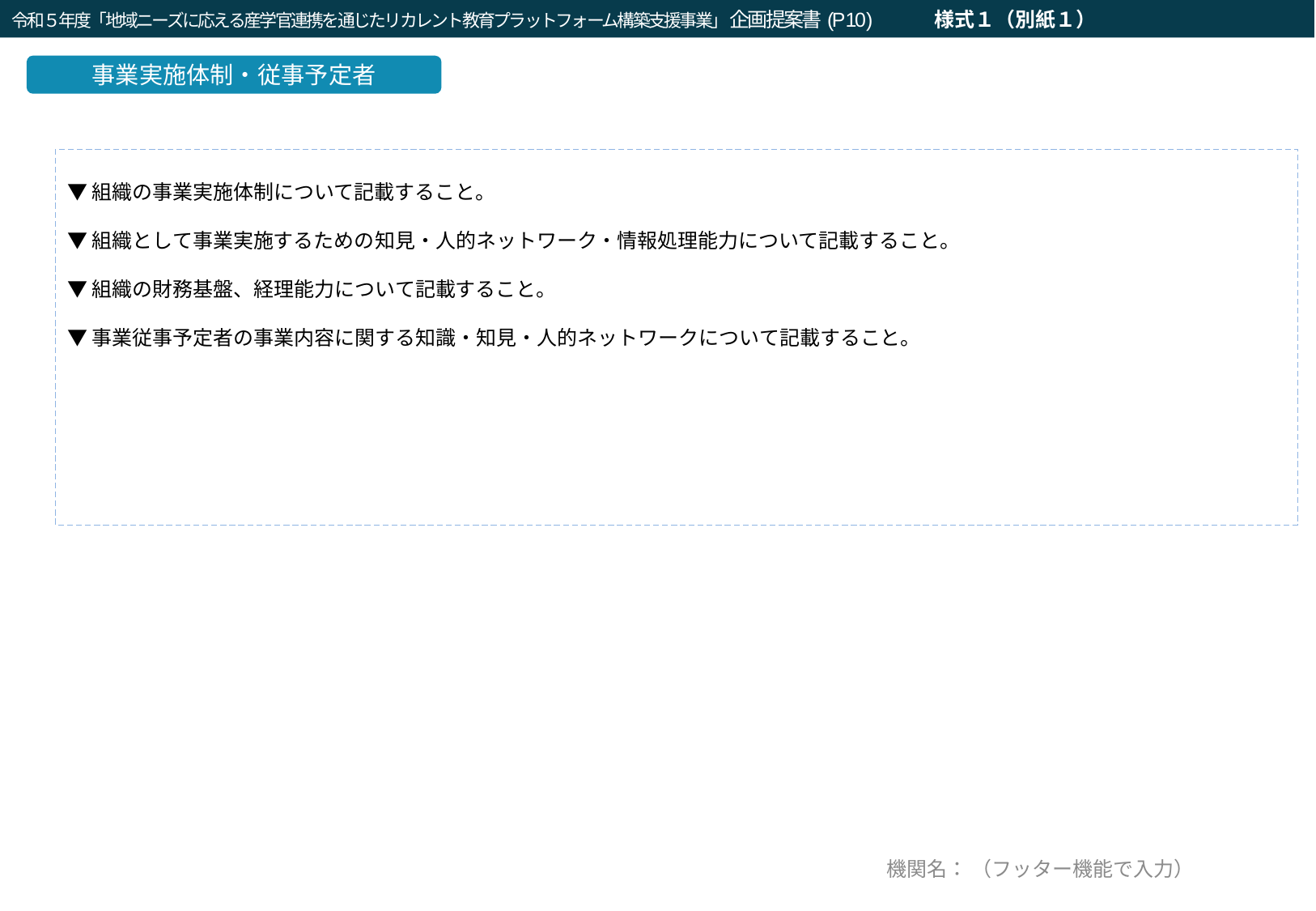

令和５年度「地域ニーズに応える産学官連携を通じたリカレント教育プラットフォーム構築支援事業」企画提案書(P10)　　　様式１（別紙１）
令和２年度「就職・転職支援のための大学リカレント教育推進事業（就職・転職支援のためのリカレント教育プログラムの開発・実施）」企画提案書（a：求職支援）(P10)
事業実施体制・従事予定者

▼組織の事業実施体制について記載すること。

▼組織として事業実施するための知見・人的ネットワーク・情報処理能力について記載すること。

▼組織の財務基盤、経理能力について記載すること。

▼事業従事予定者の事業内容に関する知識・知見・人的ネットワークについて記載すること。

機関名： （フッター機能で入力）